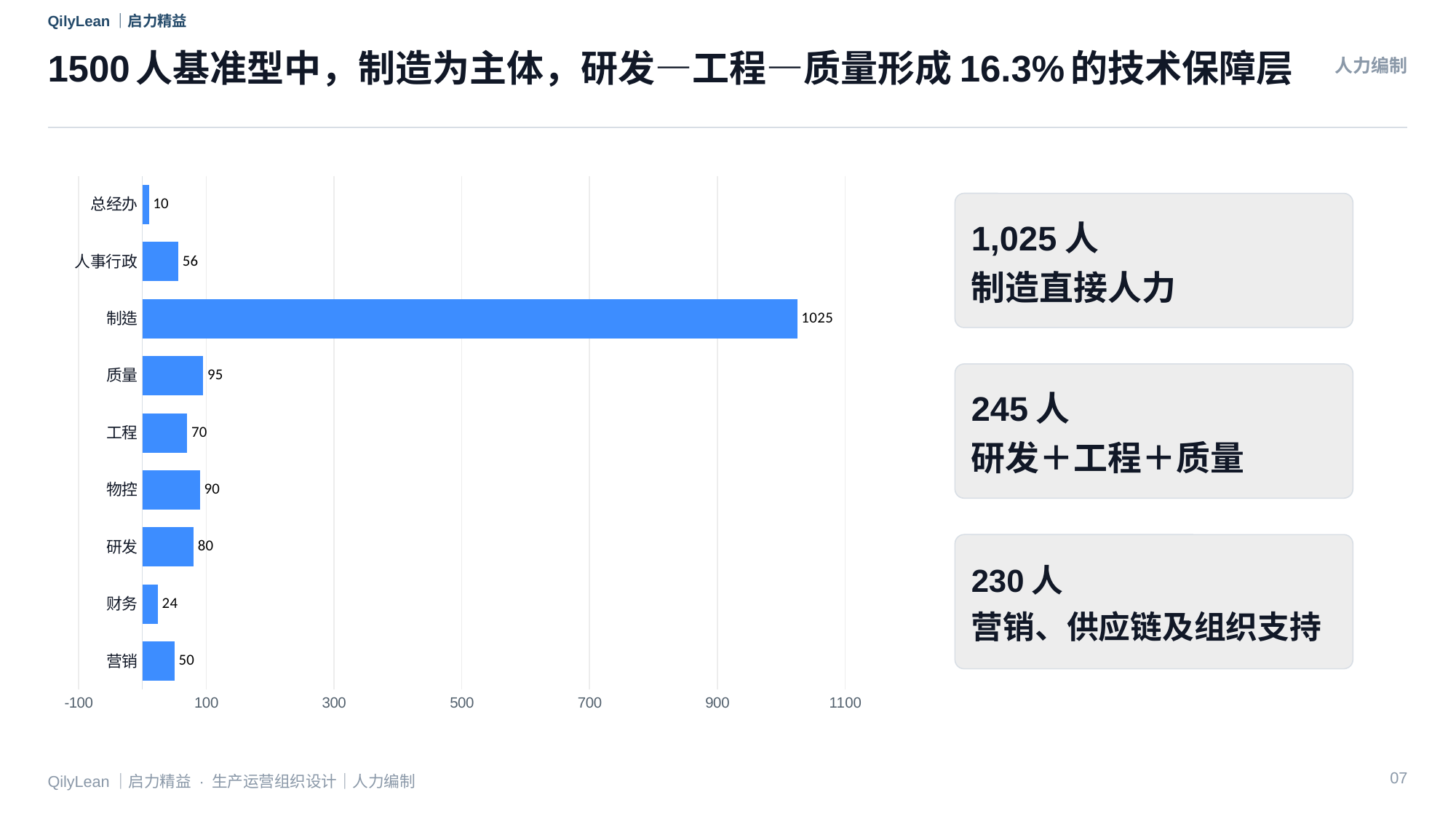

QilyLean｜启力精益
1500人基准型中，制造为主体，研发—工程—质量形成16.3%的技术保障层
人力编制

### Chart

| Category |  |
|---|---|
| 营销 | 50.0 |
| 财务 | 24.0 |
| 研发 | 80.0 |
| 物控 | 90.0 |
| 工程 | 70.0 |
| 质量 | 95.0 |
| 制造 | 1025.0 |
| 人事行政 | 56.0 |
| 总经办 | 10.0 |
1,025人
制造直接人力
245人
研发＋工程＋质量
230人
营销、供应链及组织支持
QilyLean｜启力精益 · 生产运营组织设计｜人力编制
07